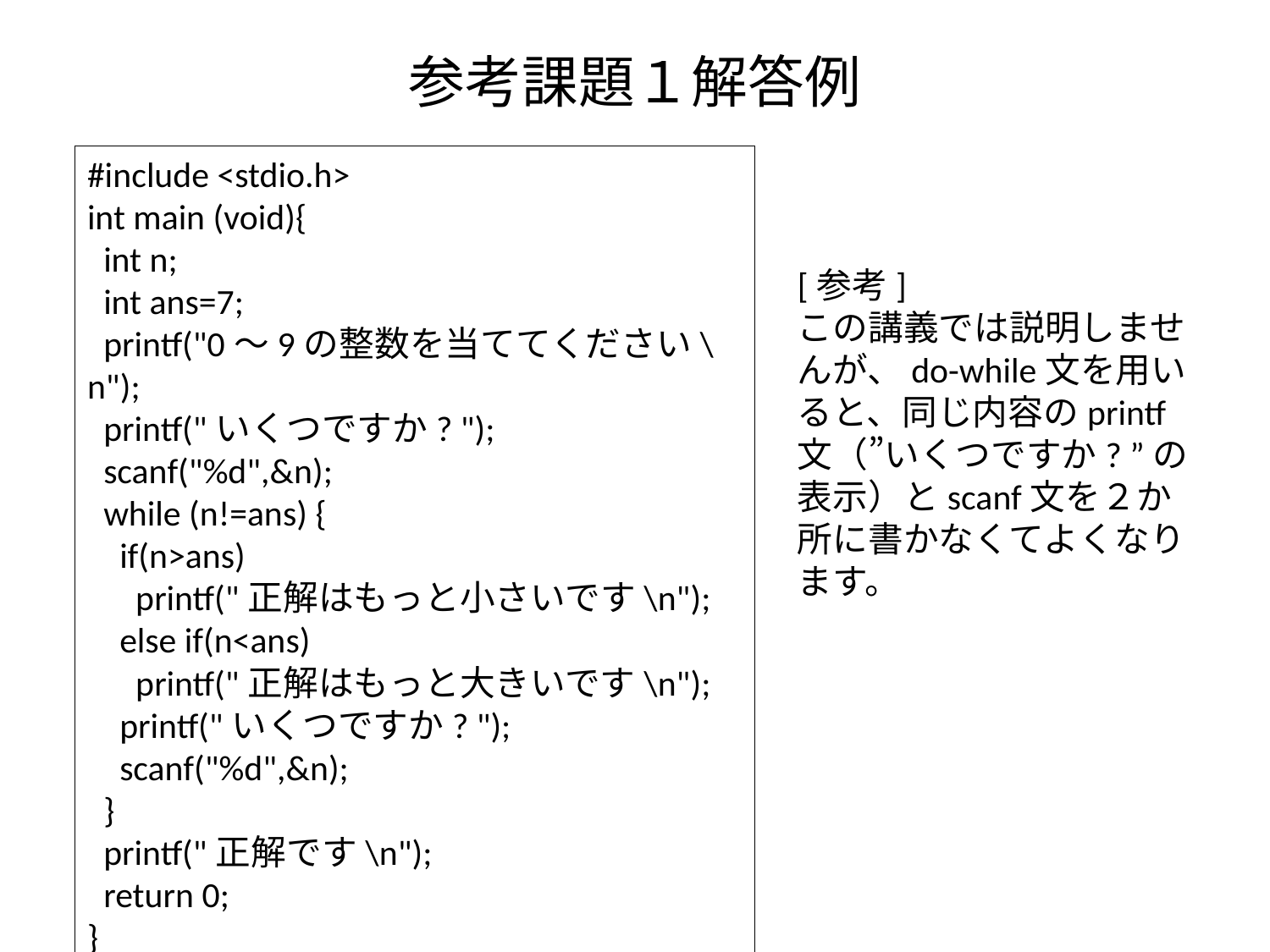

# 参考課題１解答例
#include <stdio.h>
int main (void){
  int n;
  int ans=7;
  printf("0～9の整数を当ててください\n");
  printf("いくつですか? ");
  scanf("%d",&n);
  while (n!=ans) {
    if(n>ans)
      printf("正解はもっと小さいです\n");
    else if(n<ans)
      printf("正解はもっと大きいです\n");
    printf("いくつですか? ");
    scanf("%d",&n);
  }
  printf("正解です\n");
  return 0;
}
[参考]
この講義では説明しませんが、do-while文を用いると、同じ内容のprintf文（”いくつですか? ”の表示）とscanf文を２か所に書かなくてよくなります。